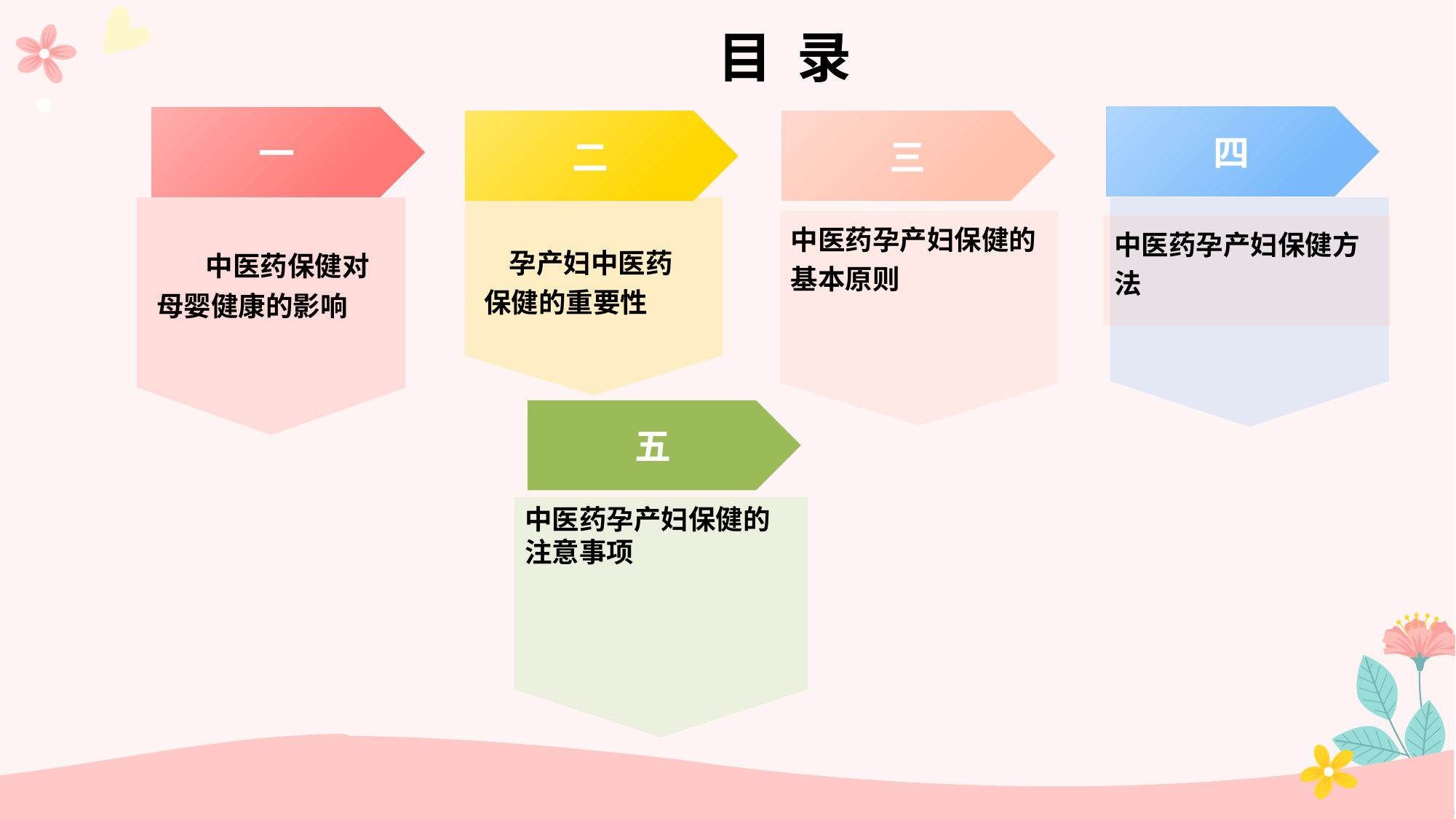

目  录
四

中医药孕产妇保健方法
中医药孕产妇保健的注意事项

一

       中医药保健对母婴健康的影响

二

   孕产妇中医药保健的重要性

三
中医药孕产妇保健的基本原则

五